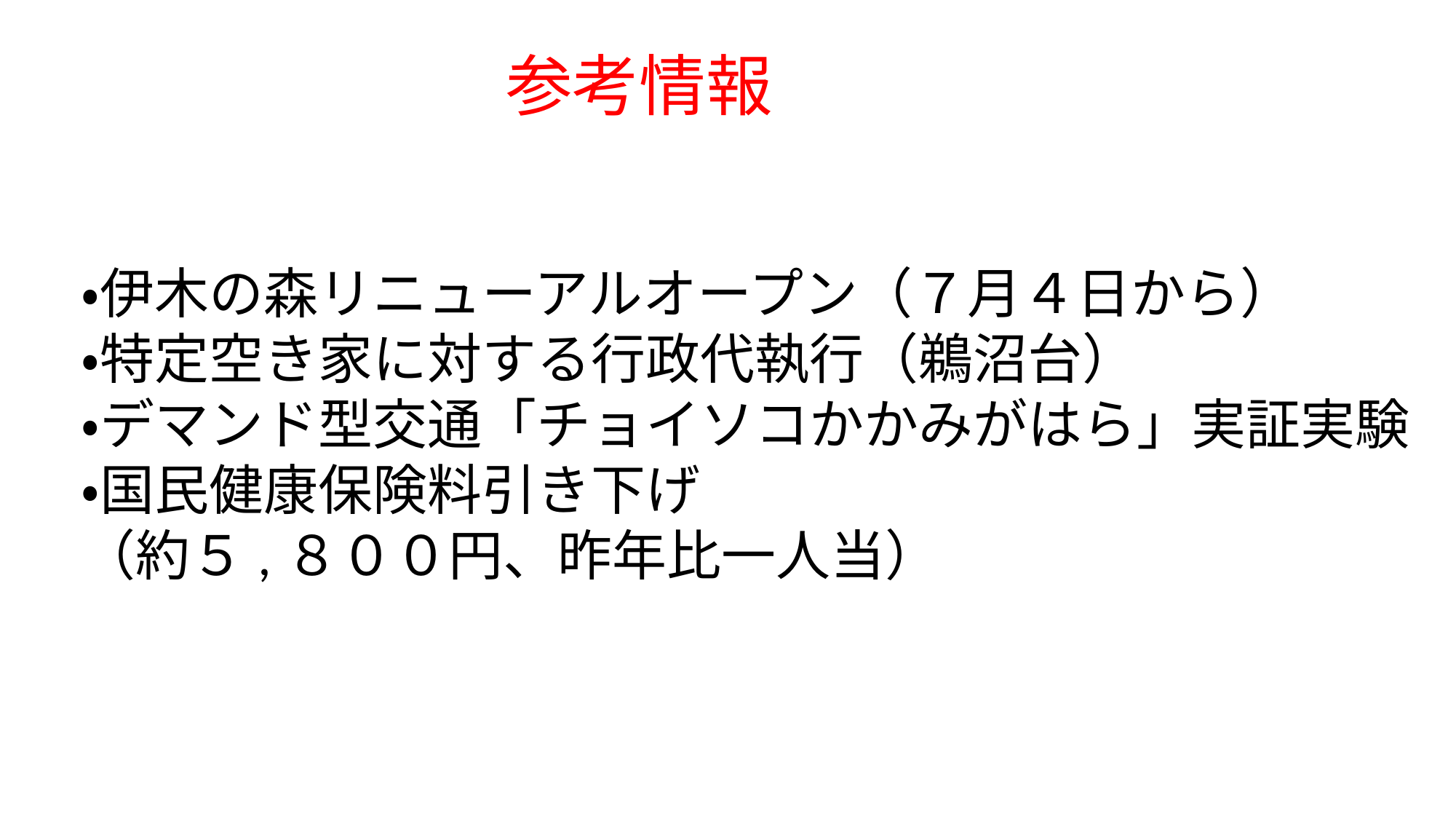

参考情報
・伊木の森リニューアルオープン（７月４日から）
・特定空き家に対する行政代執行（鵜沼台）
・デマンド型交通「チョイソコかかみがはら」実証実験
・国民健康保険料引き下げ
（約５,８００円、昨年比一人当）